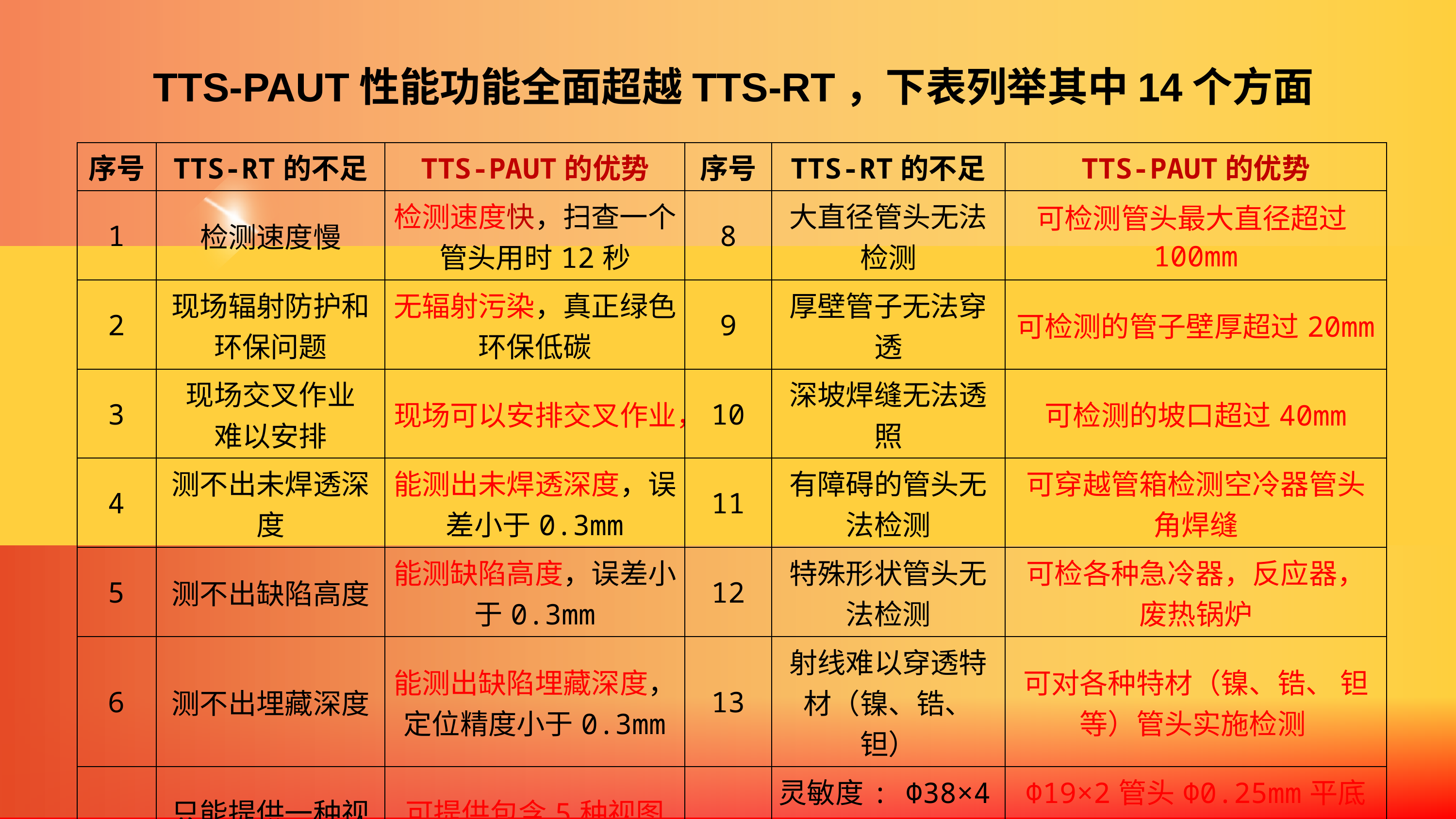

TTS-PAUT性能功能全面超越TTS-RT，下表列举其中14个方面
| 序号 | TTS-RT的不足 | TTS-PAUT的优势 | 序号 | TTS-RT的不足 | TTS-PAUT的优势 |
| --- | --- | --- | --- | --- | --- |
| 1 | 检测速度慢 | 检测速度快，扫查一个管头用时12秒 | 8 | 大直径管头无法检测 | 可检测管头最大直径超过100mm |
| 2 | 现场辐射防护和环保问题 | 无辐射污染，真正绿色环保低碳 | 9 | 厚壁管子无法穿透 | 可检测的管子壁厚超过20mm |
| 3 | 现场交叉作业 难以安排 | 现场可以安排交叉作业， | 10 | 深坡焊缝无法透照 | 可检测的坡口超过40mm |
| 4 | 测不出未焊透深度 | 能测出未焊透深度，误差小于0.3mm | 11 | 有障碍的管头无法检测 | 可穿越管箱检测空冷器管头角焊缝 |
| 5 | 测不出缺陷高度 | 能测缺陷高度，误差小于0.3mm | 12 | 特殊形状管头无法检测 | 可检各种急冷器，反应器，废热锅炉 |
| 6 | 测不出埋藏深度 | 能测出缺陷埋藏深度，定位精度小于0.3mm | 13 | 射线难以穿透特 材（镍、锆、钽） | 可对各种特材（镍、锆、 钽等）管头实施检测 |
| 7 | 只能提供一种视图（底片） | 可提供包含5种视图的相控阵图谱 | 14 | 灵敏度: Φ38×4管头0.5mm平底孔 | Φ19×2管头Φ0.25mm平底孔； Φ89×7管头Φ0.5mm平底孔； |